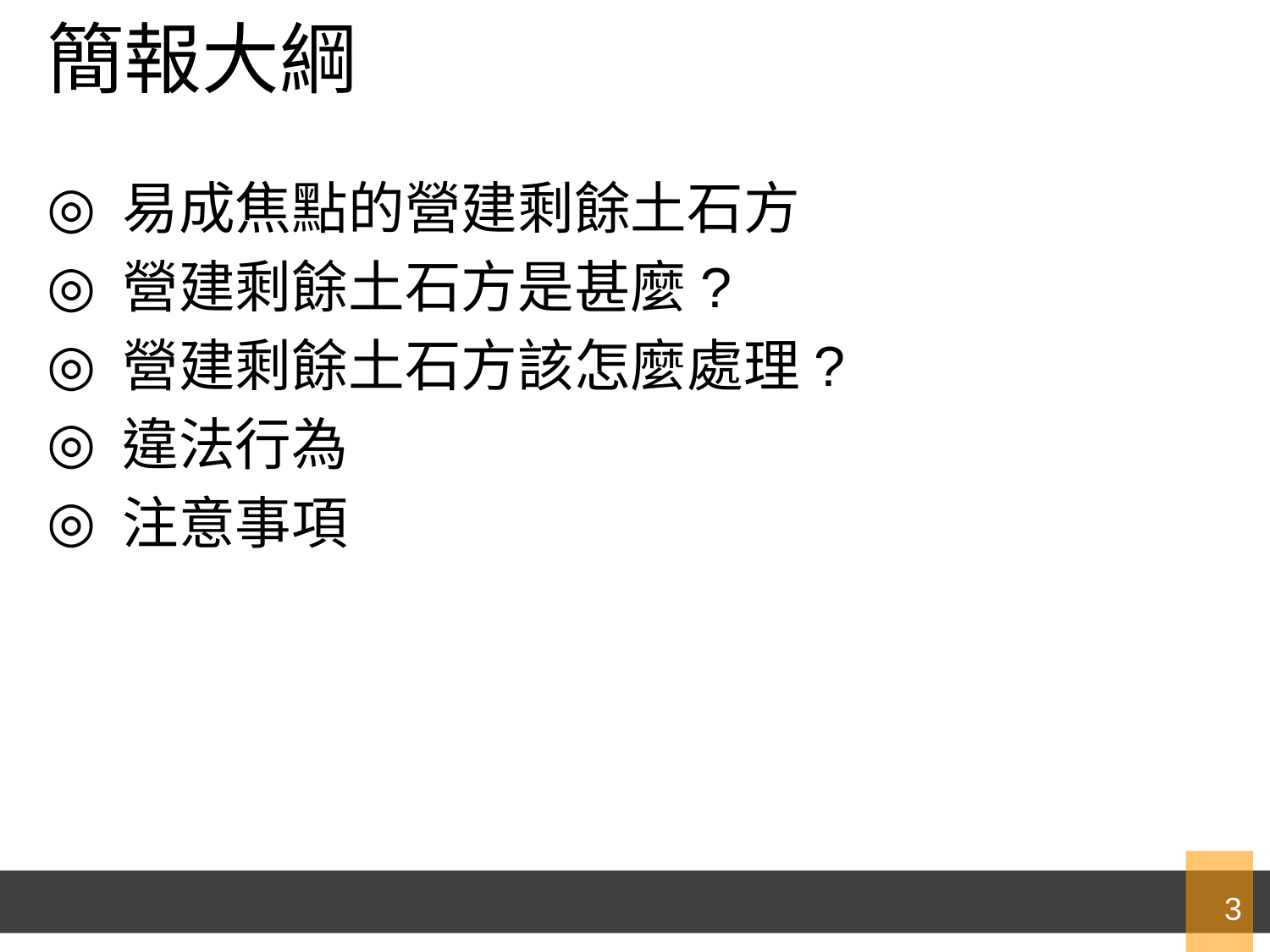

# 簡報大綱
 易成焦點的營建剩餘土石方
 營建剩餘土石方是甚麼?
 營建剩餘土石方該怎麼處理?
 違法行為
 注意事項

3